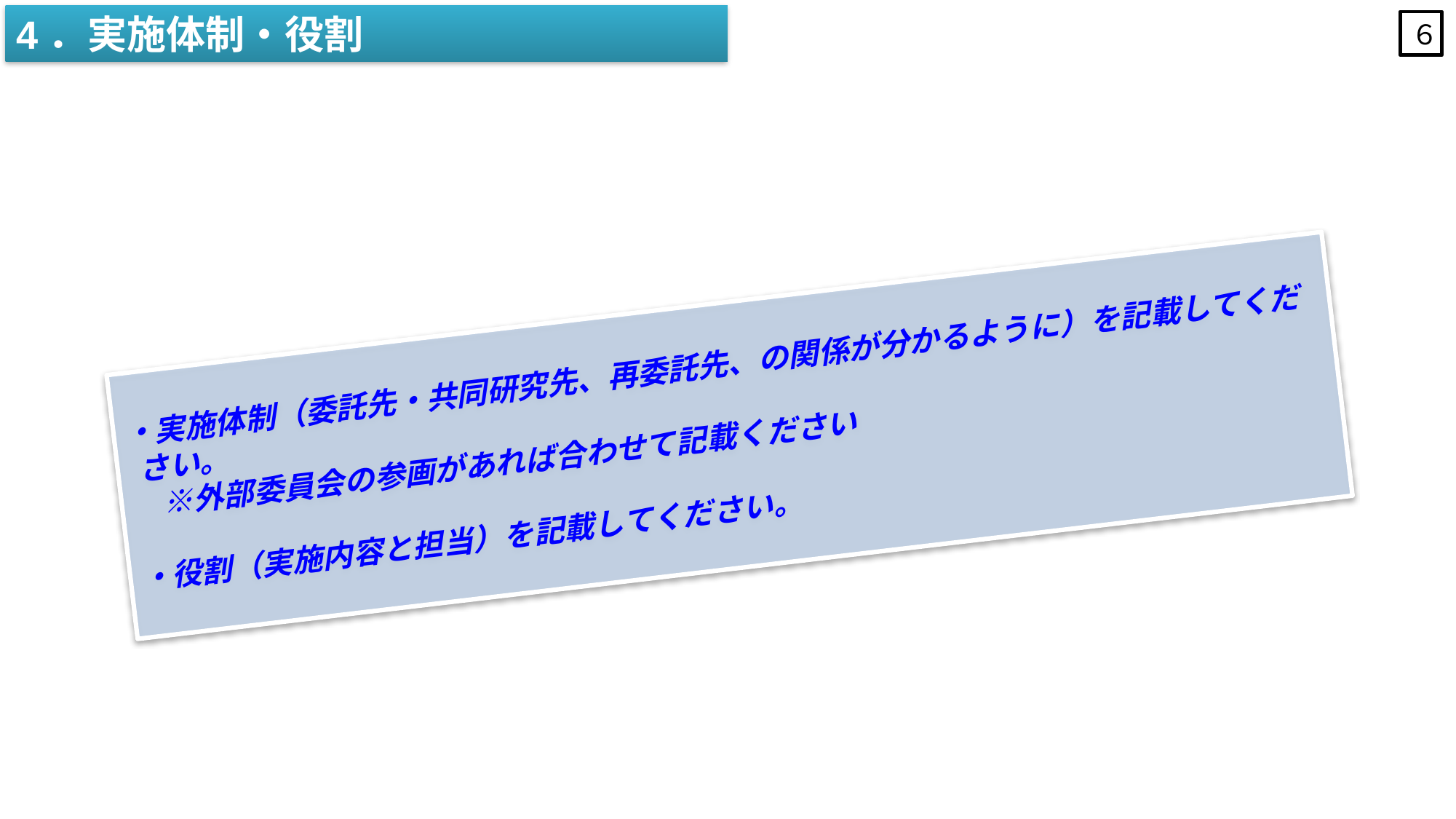

4．実施体制・役割
６

・実施体制（委託先・共同研究先、再委託先、の関係が分かるように）を記載してください。
　※外部委員会の参画があれば合わせて記載ください

・役割（実施内容と担当）を記載してください。